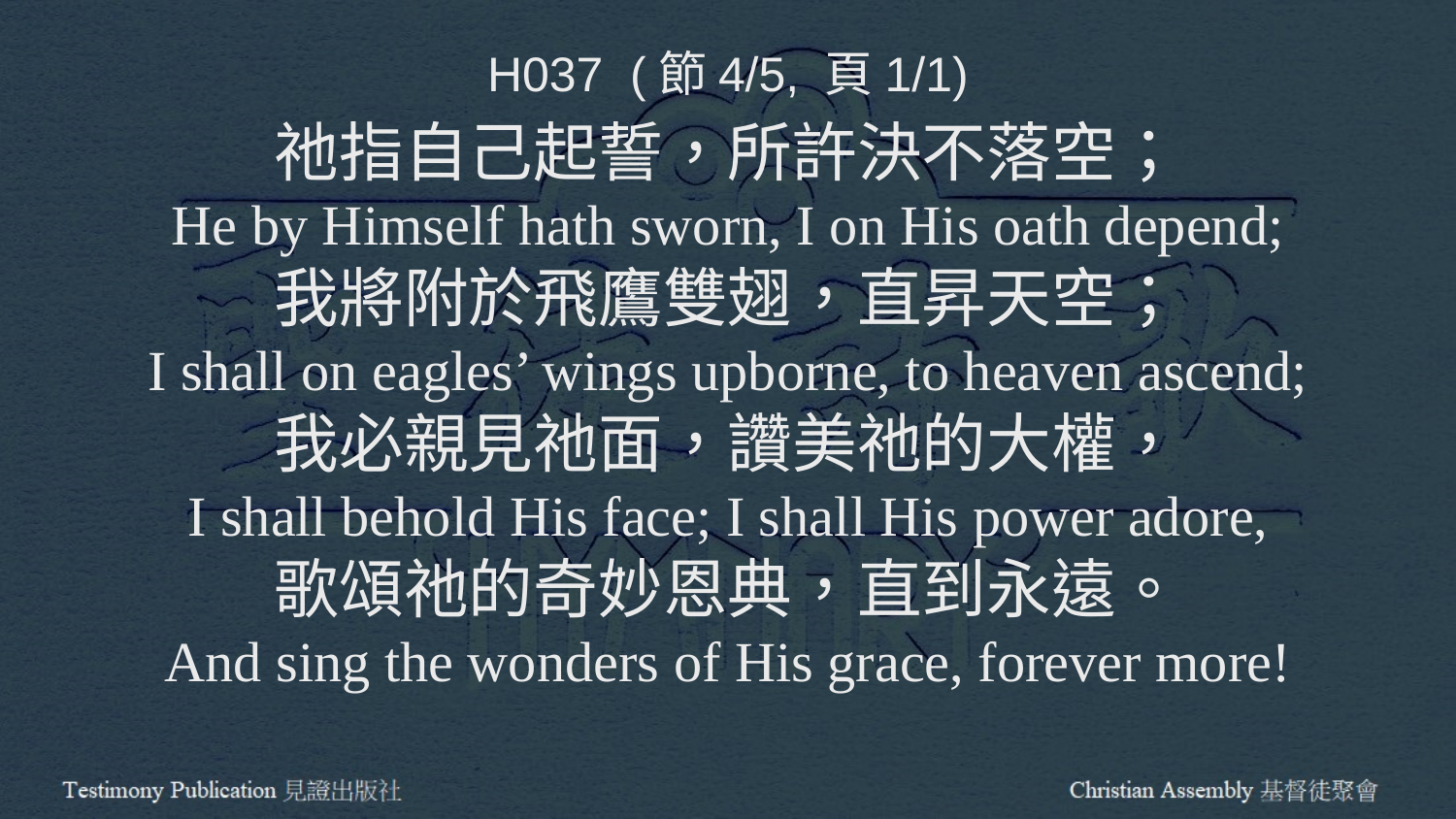

H037  (節4/5, 頁1/1)
祂指自己起誓，所許決不落空；
He by Himself hath sworn, I on His oath depend;
我將附於飛鷹雙翅，直昇天空；
I shall on eagles’ wings upborne, to heaven ascend;
我必親見祂面，讚美祂的大權，
I shall behold His face; I shall His power adore,
歌頌祂的奇妙恩典，直到永遠。
And sing the wonders of His grace, forever more!